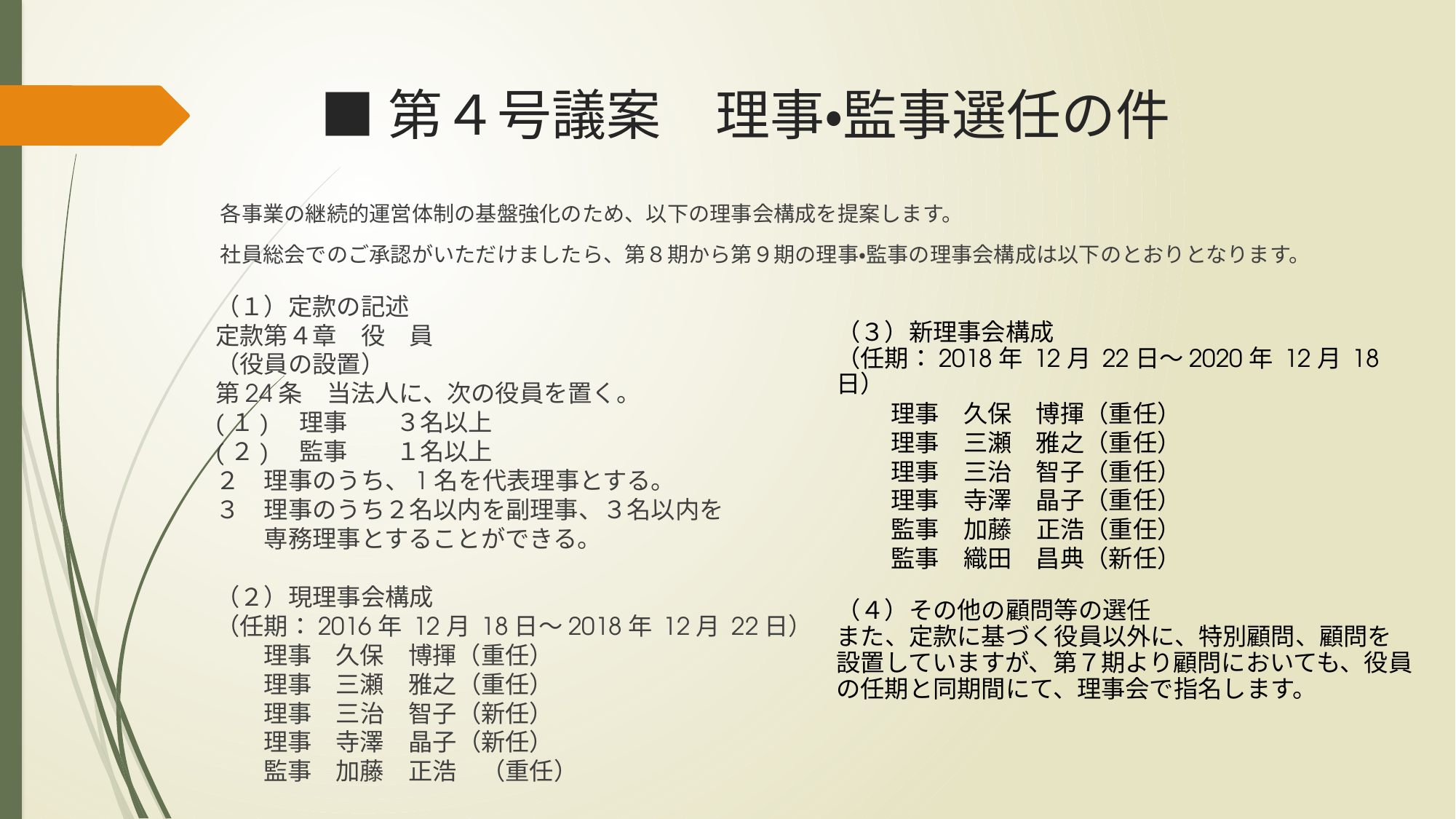

# ■第４号議案　理事・監事選任の件
各事業の継続的運営体制の基盤強化のため、以下の理事会構成を提案します。
社員総会でのご承認がいただけましたら、第８期から第９期の理事・監事の理事会構成は以下のとおりとなります。
（１）定款の記述
定款第４章　役　員
（役員の設置）
第24条　当法人に、次の役員を置く。
(１)　理事　　３名以上
(２)　監事　　１名以上
２　理事のうち、1名を代表理事とする。
３　理事のうち２名以内を副理事、３名以内を
　　専務理事とすることができる。

（２）現理事会構成
（任期：2016年 12月 18日～2018年 12月 22日）
理事　久保　博揮（重任）
理事　三瀬　雅之（重任）
理事　三治　智子（新任）
理事　寺澤　晶子（新任）
監事　加藤　正浩　（重任）

（３）新理事会構成
（任期：2018年 12月 22日～2020年 12月 18日）
理事　久保　博揮（重任）
理事　三瀬　雅之（重任）
理事　三治　智子（重任）
理事　寺澤　晶子（重任）
監事　加藤　正浩（重任）
監事　織田　昌典（新任）

（４）その他の顧問等の選任
また、定款に基づく役員以外に、特別顧問、顧問を設置していますが、第７期より顧問においても、役員の任期と同期間にて、理事会で指名します。